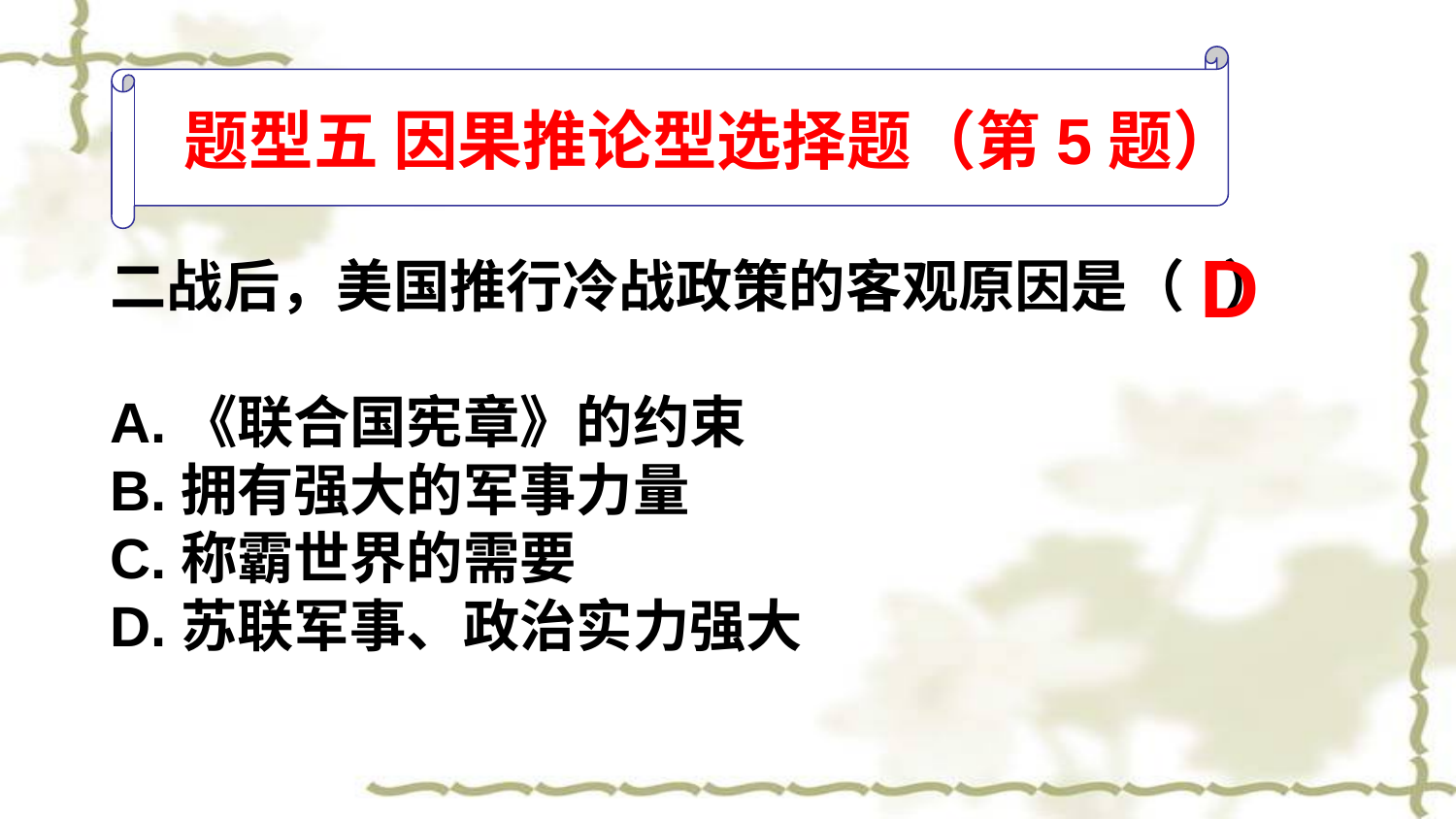

# 题型五 因果推论型选择题（第5题）
D
二战后，美国推行冷战政策的客观原因是（   ）

A.《联合国宪章》的约束
B.拥有强大的军事力量
C.称霸世界的需要
D.苏联军事、政治实力强大